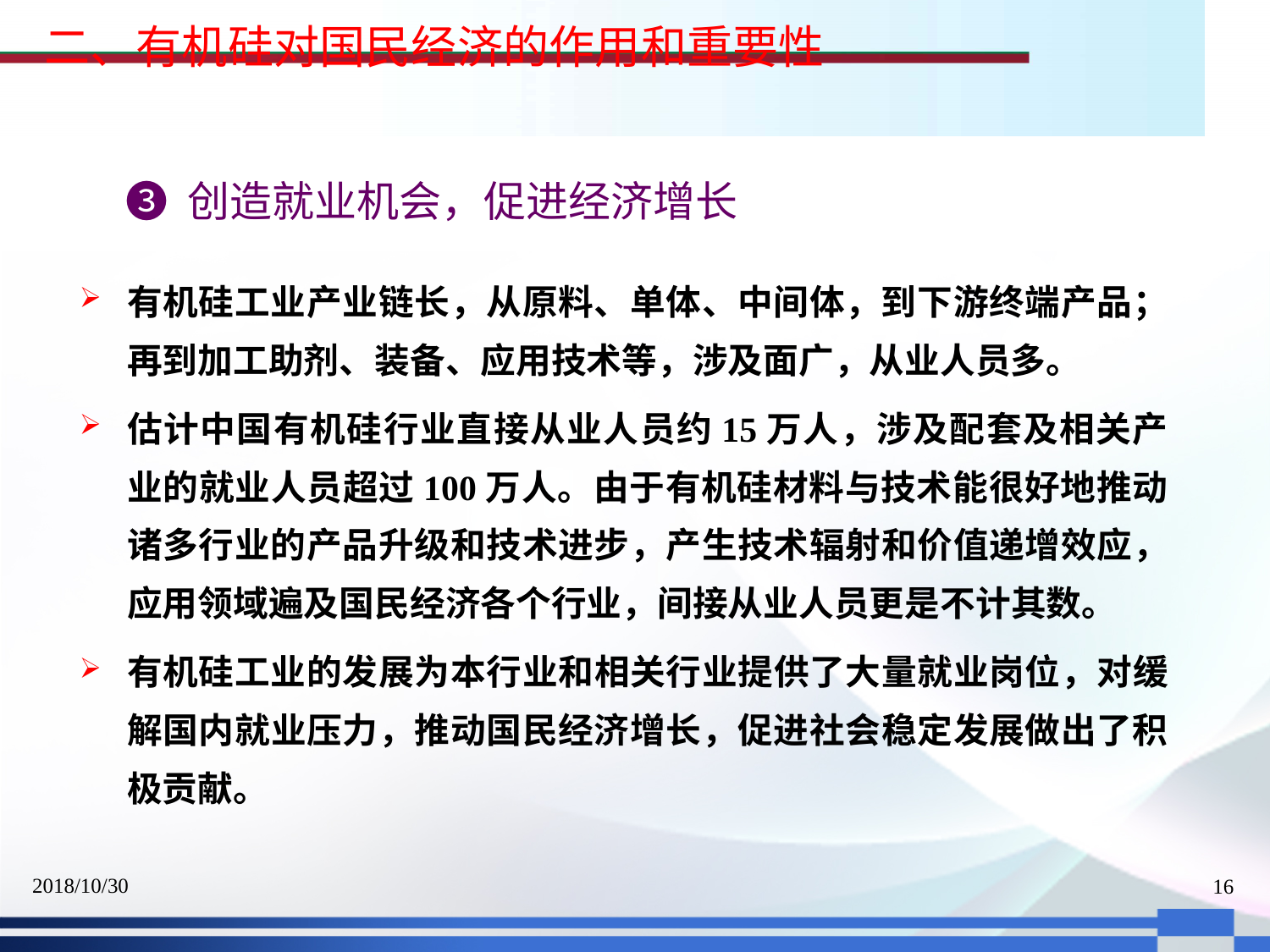

二、有机硅对国民经济的作用和重要性
❸ 创造就业机会，促进经济增长
有机硅工业产业链长，从原料、单体、中间体，到下游终端产品；再到加工助剂、装备、应用技术等，涉及面广，从业人员多。
估计中国有机硅行业直接从业人员约15万人，涉及配套及相关产业的就业人员超过100万人。由于有机硅材料与技术能很好地推动诸多行业的产品升级和技术进步，产生技术辐射和价值递增效应，应用领域遍及国民经济各个行业，间接从业人员更是不计其数。
有机硅工业的发展为本行业和相关行业提供了大量就业岗位，对缓解国内就业压力，推动国民经济增长，促进社会稳定发展做出了积极贡献。